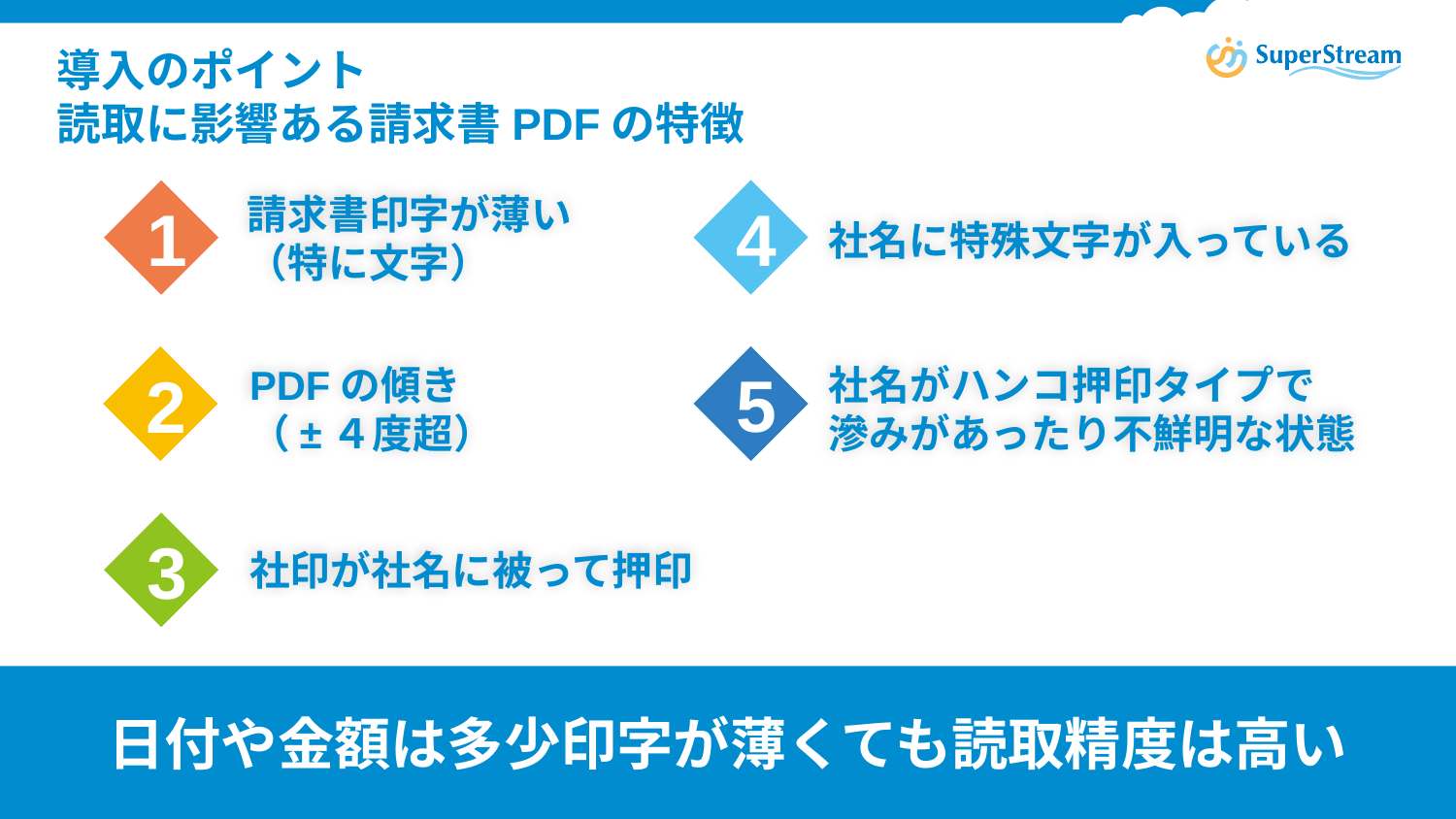

# 導入のポイント 読取に影響ある請求書PDFの特徴
4
1
請求書印字が薄い
（特に文字）
社名に特殊文字が入っている
5
2
PDFの傾き
（±４度超）
社名がハンコ押印タイプで
滲みがあったり不鮮明な状態
3
社印が社名に被って押印
日付や金額は多少印字が薄くても読取精度は高い
© SuperStream Inc. All rights reserved.
37